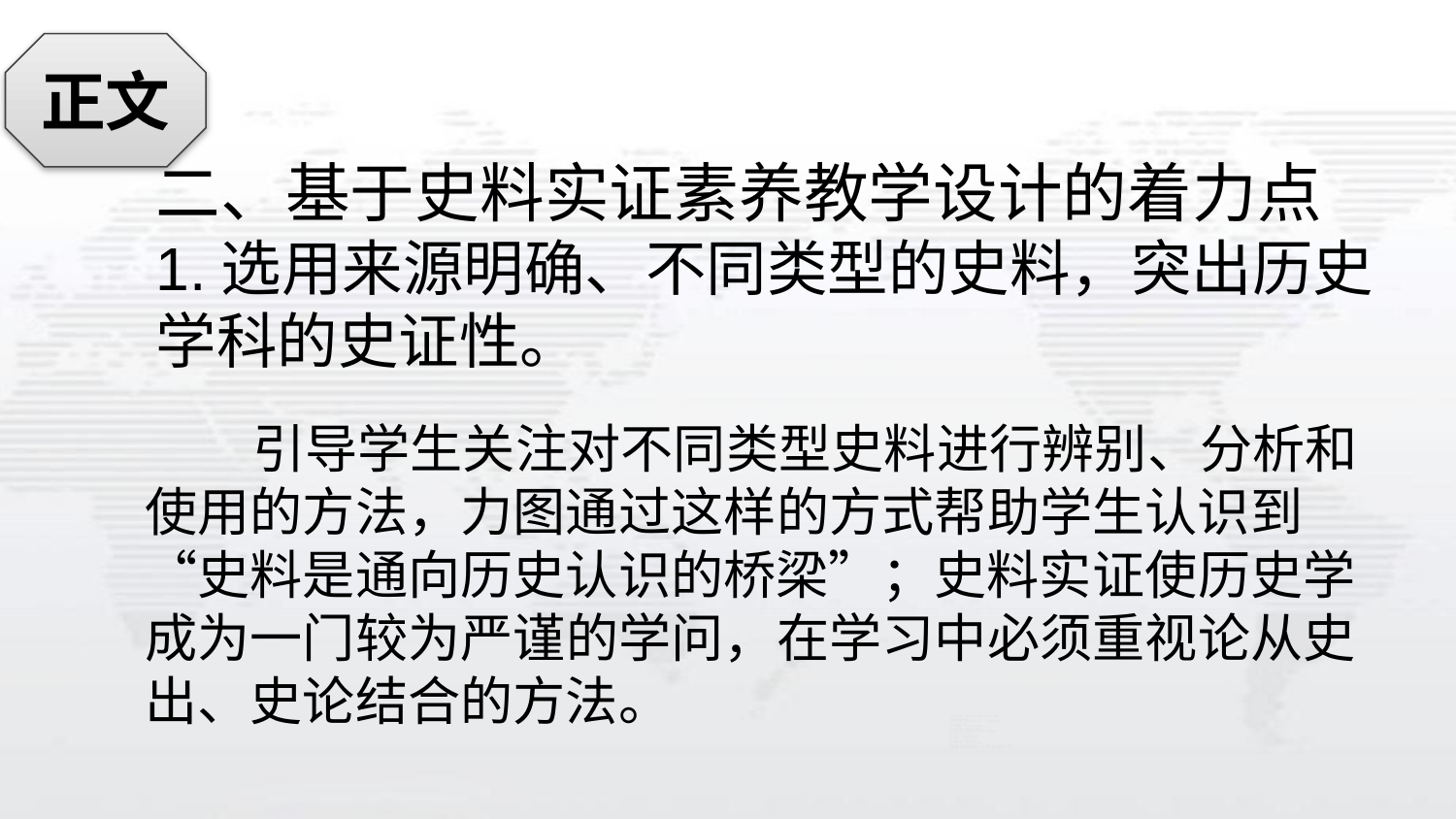

正文
二、基于史料实证素养教学设计的着力点
1.选用来源明确、不同类型的史料，突出历史学科的史证性。
        引导学生关注对不同类型史料进行辨别、分析和使用的方法，力图通过这样的方式帮助学生认识到“史料是通向历史认识的桥梁”；史料实证使历史学成为一门较为严谨的学问，在学习中必须重视论从史出、史论结合的方法。